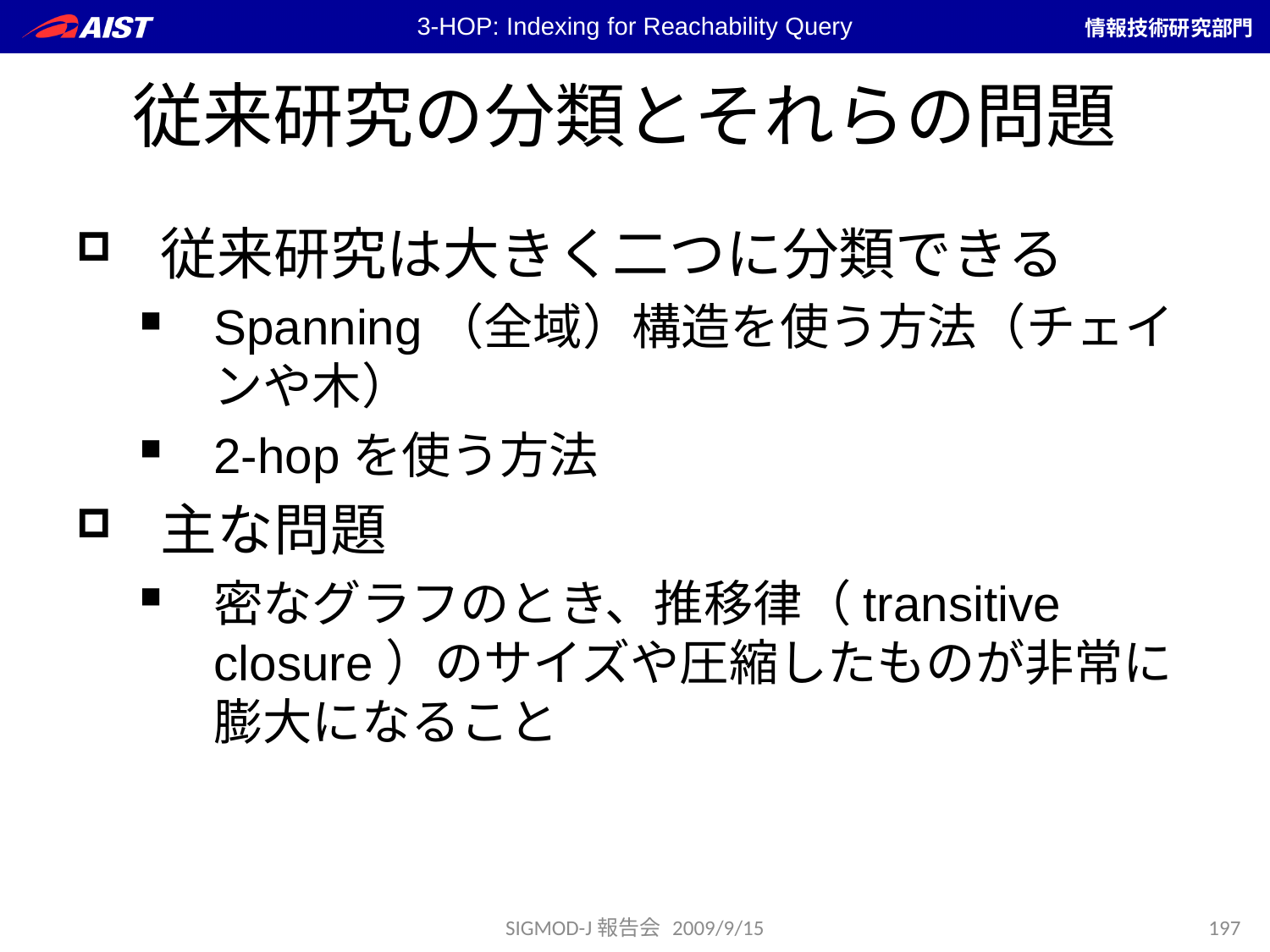

3-HOP: Indexing for Reachability Query
# 従来研究の分類とそれらの問題
従来研究は大きく二つに分類できる
Spanning（全域）構造を使う方法（チェインや木）
2-hopを使う方法
主な問題
密なグラフのとき、推移律（transitive closure）のサイズや圧縮したものが非常に膨大になること
SIGMOD-J報告会 2009/9/15
197